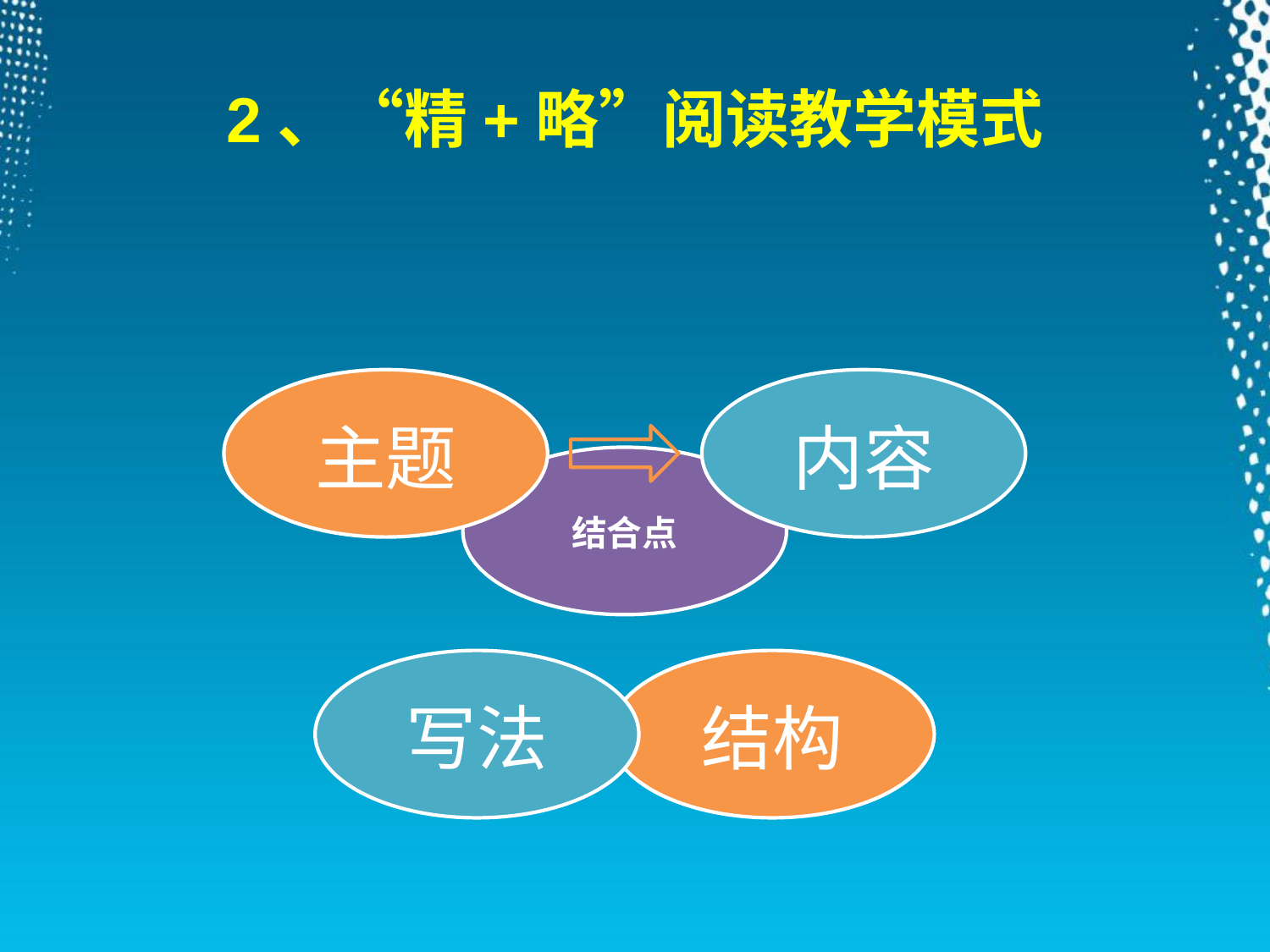

# 2、“精+略”阅读教学模式
结合点
内容
结构
写法
主题